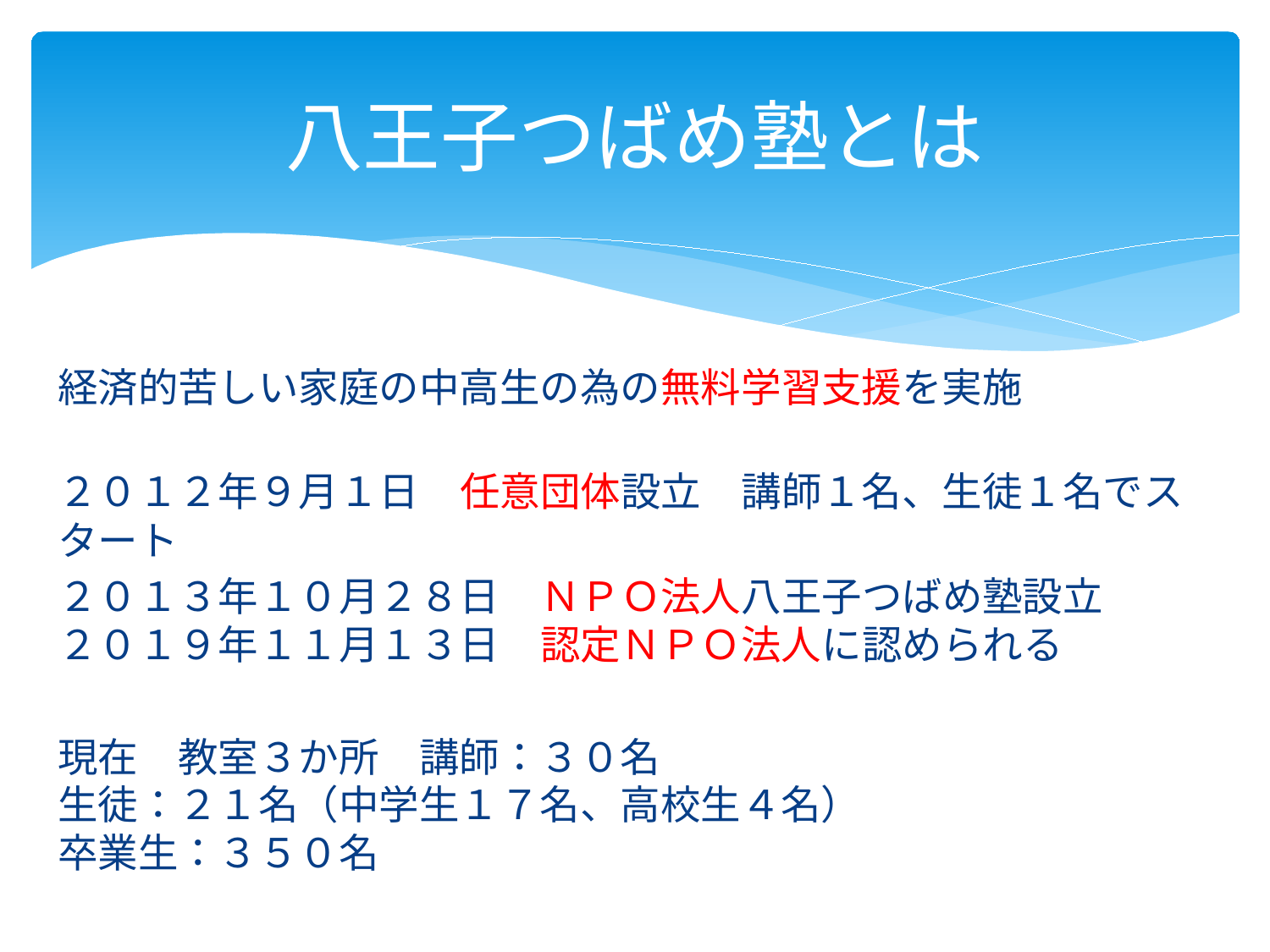

# 八王子つばめ塾とは
経済的苦しい家庭の中高生の為の無料学習支援を実施
２０１２年９月１日　任意団体設立　講師１名、生徒１名でスタート
２０１３年１０月２８日　ＮＰＯ法人八王子つばめ塾設立
２０１９年１１月１３日　認定ＮＰＯ法人に認められる

現在　教室３か所　講師：３０名　
生徒：２１名（中学生１７名、高校生４名）
卒業生：３５０名